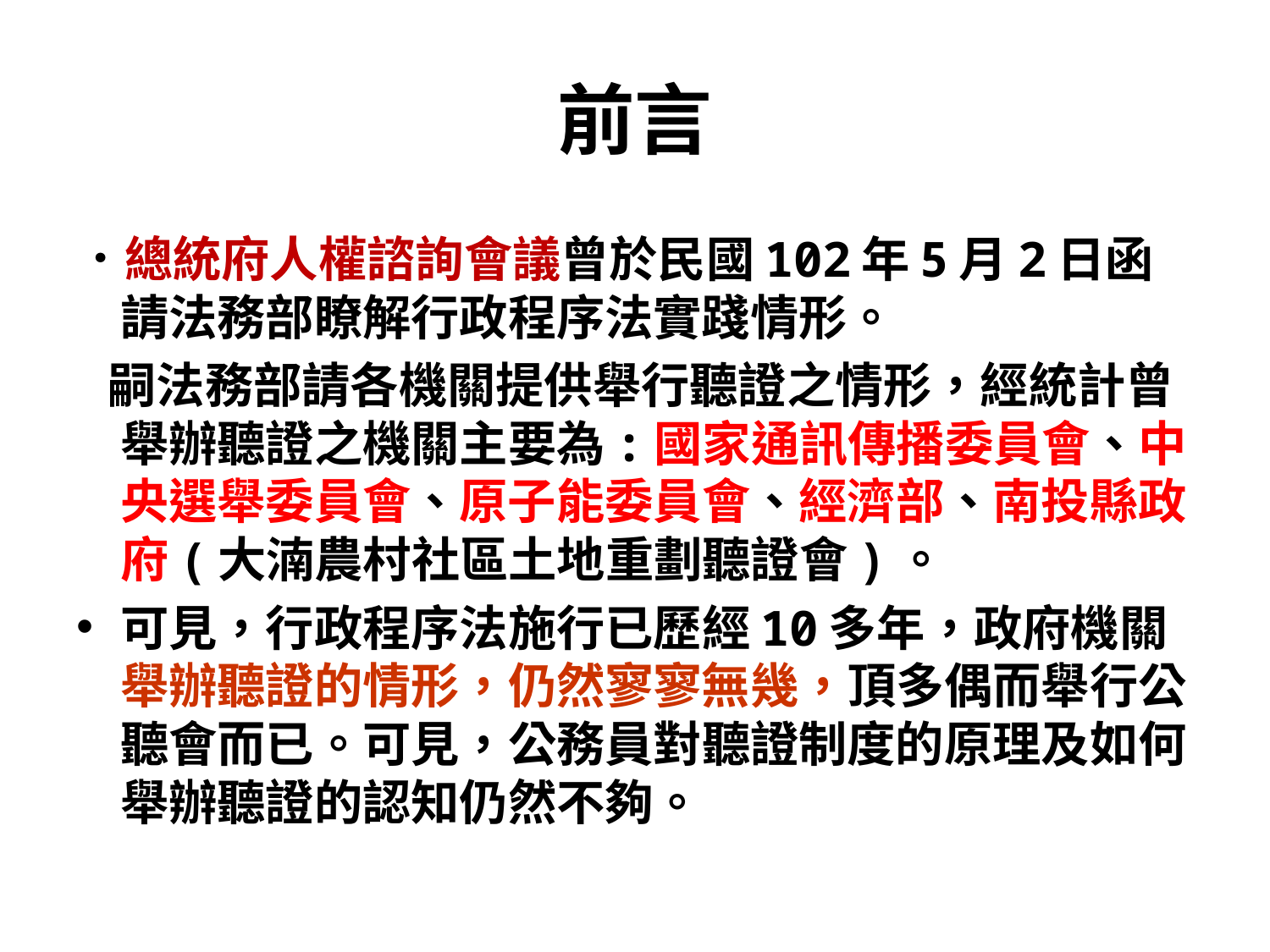

# 前言
．總統府人權諮詢會議曾於民國102年5月2日函請法務部瞭解行政程序法實踐情形。
  嗣法務部請各機關提供舉行聽證之情形，經統計曾舉辦聽證之機關主要為:國家通訊傳播委員會、中央選舉委員會、原子能委員會、經濟部、南投縣政府(大湳農村社區土地重劃聽證會)。
可見，行政程序法施行已歷經10多年，政府機關舉辦聽證的情形，仍然寥寥無幾，頂多偶而舉行公聽會而已。可見，公務員對聽證制度的原理及如何舉辦聽證的認知仍然不夠。